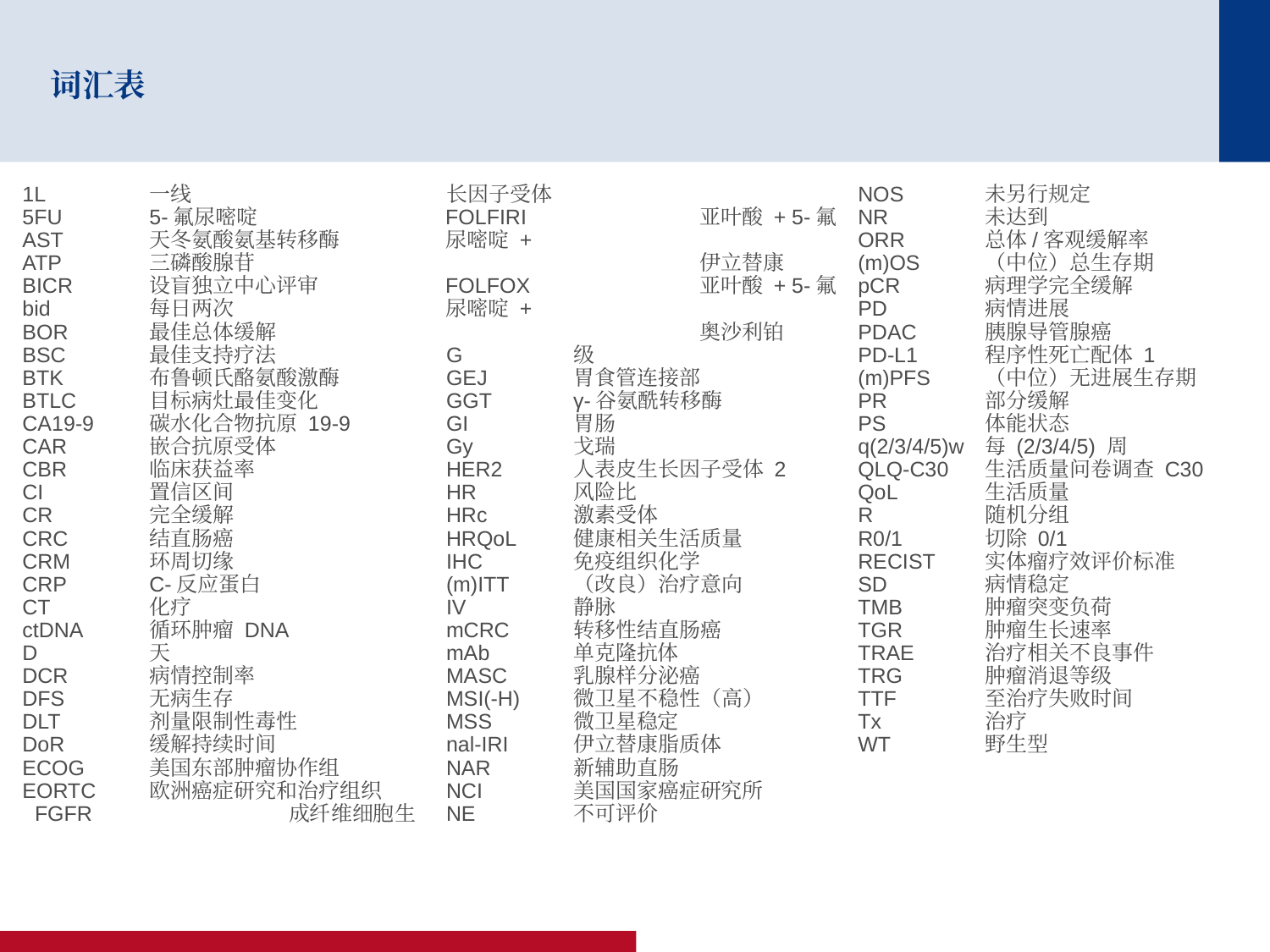

# 词汇表
1L	一线
5FU	5-氟尿嘧啶
AST	天冬氨酸氨基转移酶
ATP	三磷酸腺苷
BICR	设盲独立中心评审
bid	每日两次
BOR	最佳总体缓解
BSC	最佳支持疗法
BTK	布鲁顿氏酪氨酸激酶
BTLC	目标病灶最佳变化
CA19-9	碳水化合物抗原 19-9
CAR	嵌合抗原受体
CBR	临床获益率
CI	置信区间
CR	完全缓解
CRC	结直肠癌
CRM	环周切缘
CRP	C-反应蛋白
CT	化疗
ctDNA	循环肿瘤 DNA
D	天
DCR	病情控制率
DFS	无病生存
DLT	剂量限制性毒性
DoR	缓解持续时间
ECOG	美国东部肿瘤协作组
EORTC	欧洲癌症研究和治疗组织
FGFR		成纤维细胞生长因子受体
FOLFIRI		亚叶酸 + 5-氟尿嘧啶 +
		伊立替康
FOLFOX		亚叶酸 + 5-氟尿嘧啶 +
		奥沙利铂
G	级
GEJ	胃食管连接部
GGT	γ-谷氨酰转移酶
GI	胃肠
Gy	戈瑞
HER2	人表皮生长因子受体 2
HR	风险比
HRc	激素受体
HRQoL	健康相关生活质量
IHC	免疫组织化学
(m)ITT	（改良）治疗意向
IV	静脉
mCRC	转移性结直肠癌
mAb	单克隆抗体
MASC	乳腺样分泌癌
MSI(-H)	微卫星不稳性（高）
MSS	微卫星稳定
nal-IRI	伊立替康脂质体
NAR	新辅助直肠
NCI	美国国家癌症研究所
NE	不可评价
NOS	未另行规定
NR	未达到
ORR	总体/客观缓解率
(m)OS	（中位）总生存期
pCR	病理学完全缓解
PD	病情进展
PDAC	胰腺导管腺癌
PD-L1	程序性死亡配体 1
(m)PFS	（中位）无进展生存期
PR	部分缓解
PS	体能状态
q(2/3/4/5)w	每 (2/3/4/5) 周
QLQ-C30	生活质量问卷调查 C30
QoL	生活质量
R	随机分组
R0/1	切除 0/1
RECIST	实体瘤疗效评价标准
SD	病情稳定
TMB	肿瘤突变负荷
TGR	肿瘤生长速率
TRAE	治疗相关不良事件
TRG	肿瘤消退等级
TTF	至治疗失败时间
Tx	治疗
WT	野生型